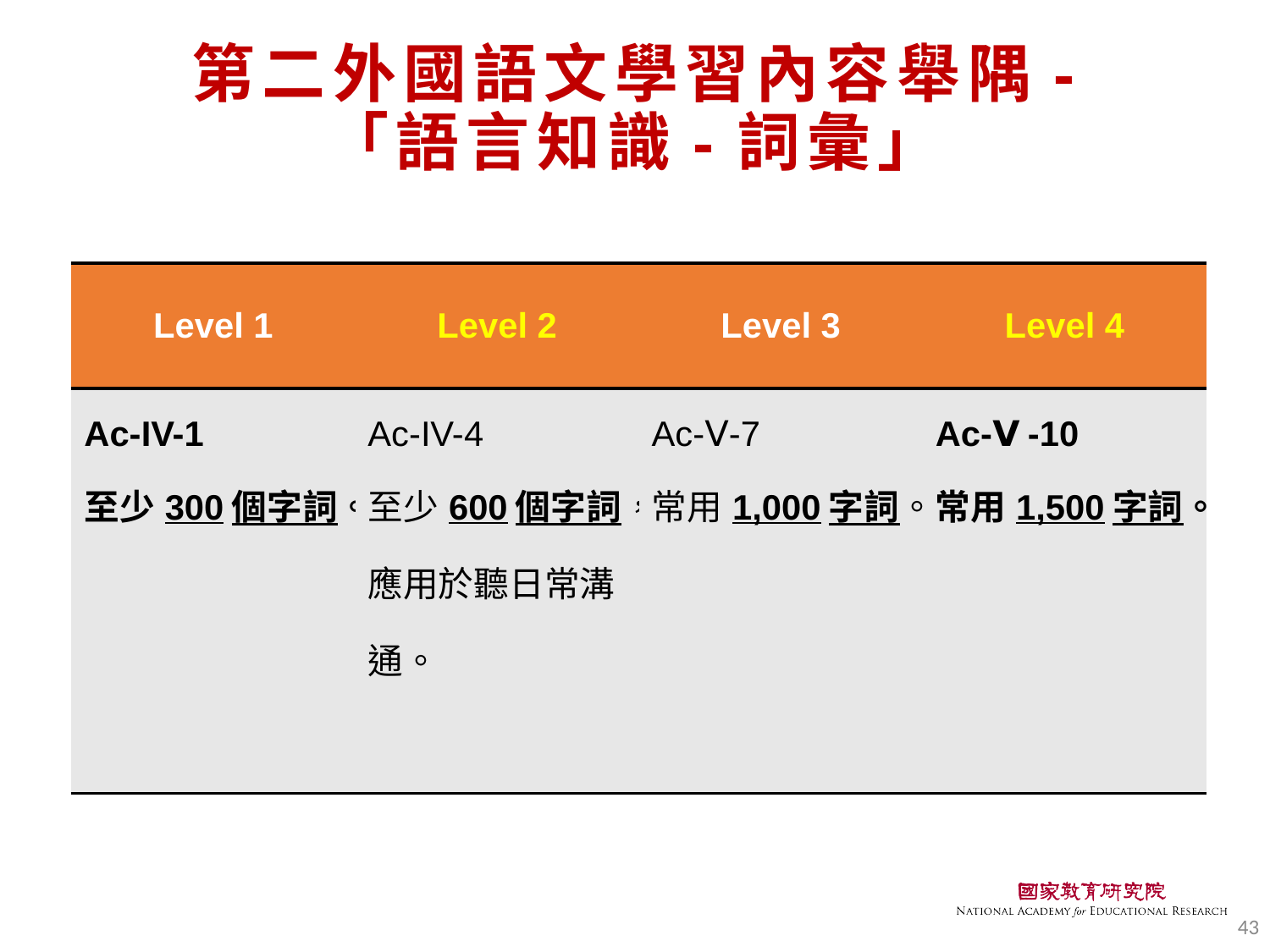

# 第二外國語文學習內容舉隅- 「語言知識-詞彙」
| Level 1 | Level 2 | Level 3 | Level 4 |
| --- | --- | --- | --- |
| Ac-IV-1 至少300個字詞。 | Ac-IV-4 至少600個字詞，應用於聽日常溝通。 | Ac-Ⅴ-7 常用1,000字詞。 | Ac-Ⅴ-10 常用1,500字詞。 |
43